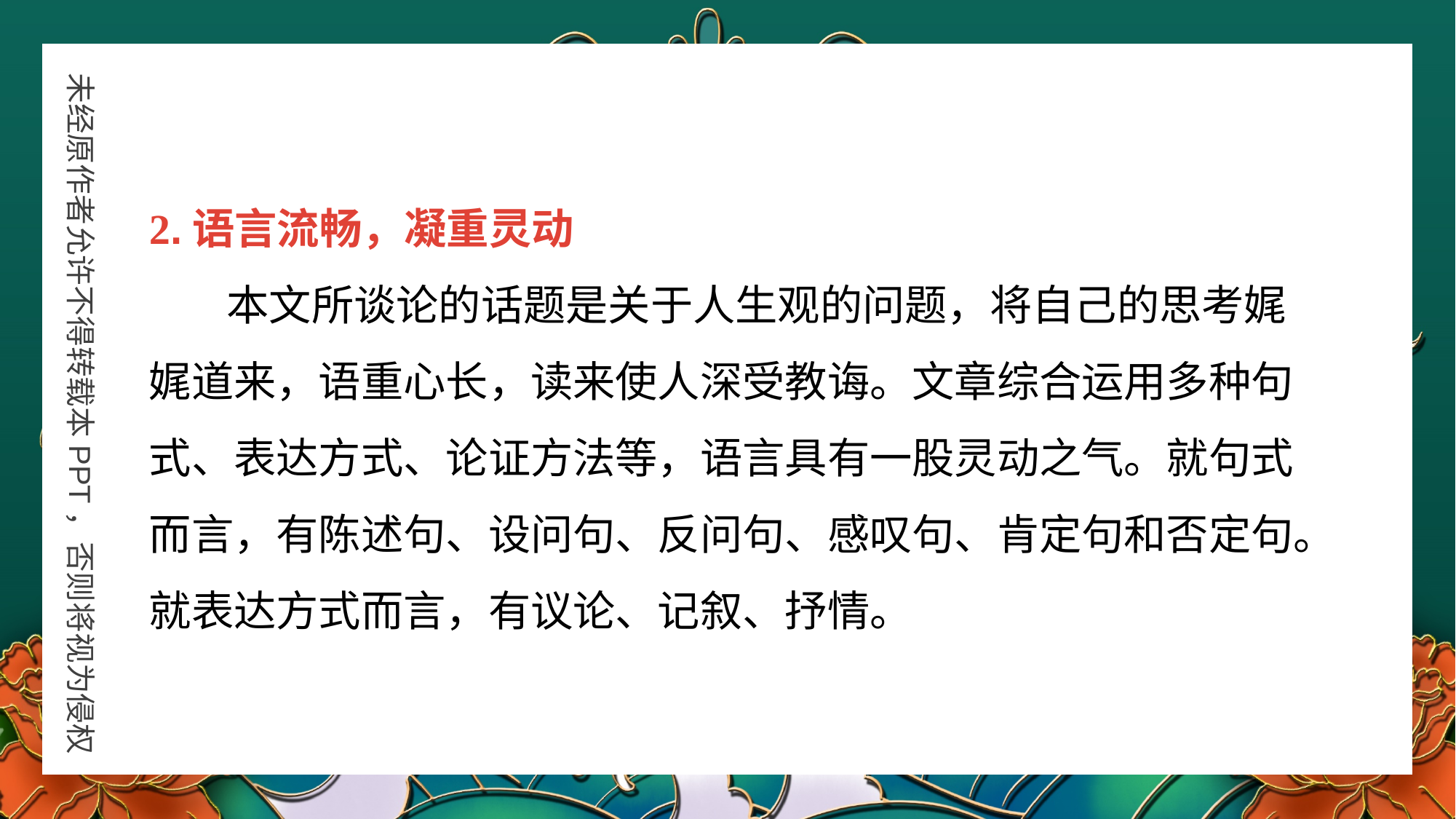

2.语言流畅，凝重灵动
       本文所谈论的话题是关于人生观的问题，将自己的思考娓娓道来，语重心长，读来使人深受教诲。文章综合运用多种句式、表达方式、论证方法等，语言具有一股灵动之气。就句式而言，有陈述句、设问句、反问句、感叹句、肯定句和否定句。就表达方式而言，有议论、记叙、抒情。